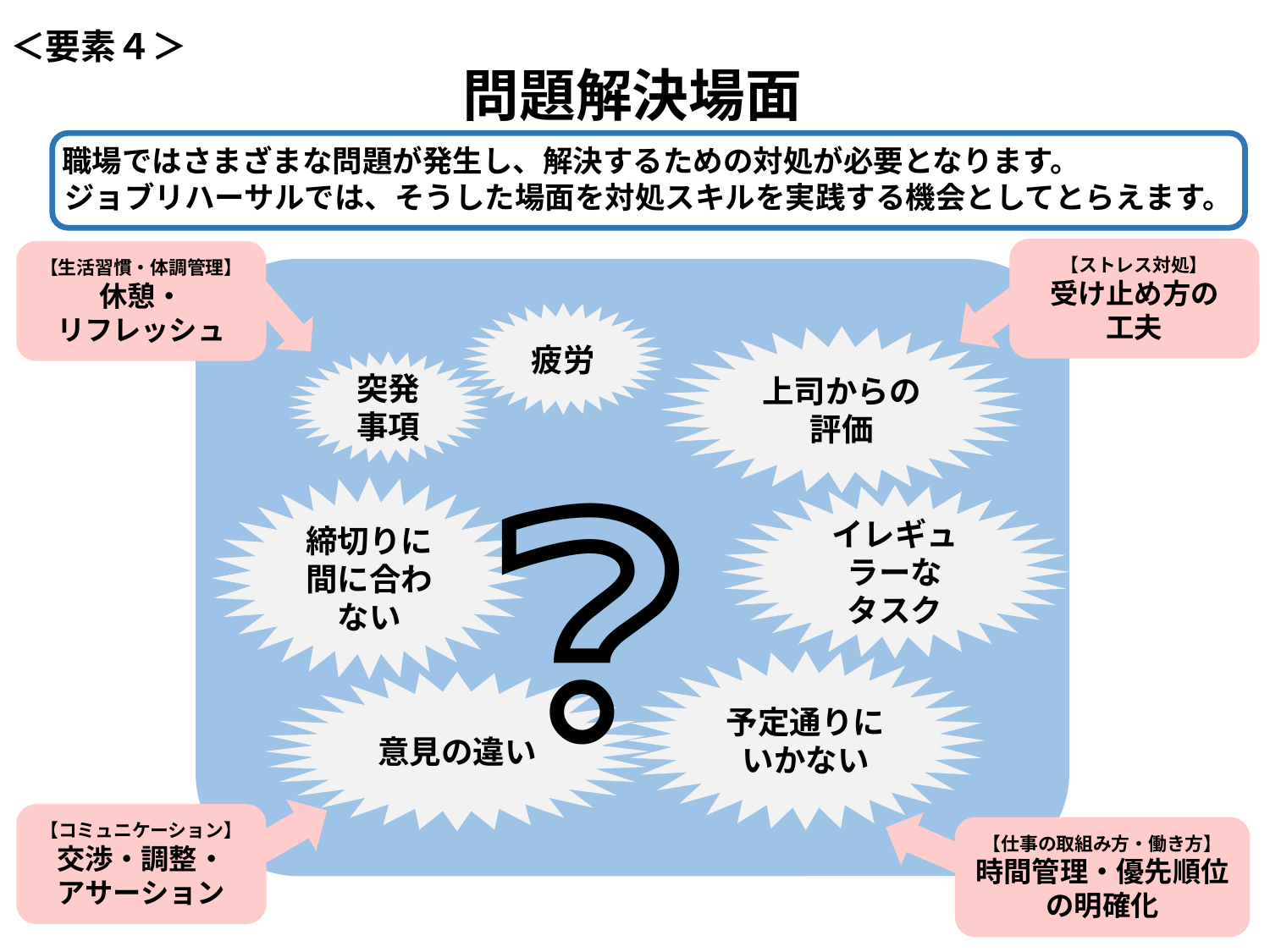

＜要素４＞
問題解決場面
職場ではさまざまな問題が発生し、解決するための対処が必要となります。
ジョブリハーサルでは、そうした場面を対処スキルを実践する機会としてとらえます。

【ストレス対処】
受け止め方の
工夫
【生活習慣・体調管理】
休憩・
リフレッシュ

疲労
上司からの評価
突発事項
❔
締切りに間に合わない
イレギュラーな
タスク
予定通りにいかない
意見の違い

【コミュニケーション】交渉・調整・
アサーション
【仕事の取組み方・働き方】
時間管理・優先順位の明確化